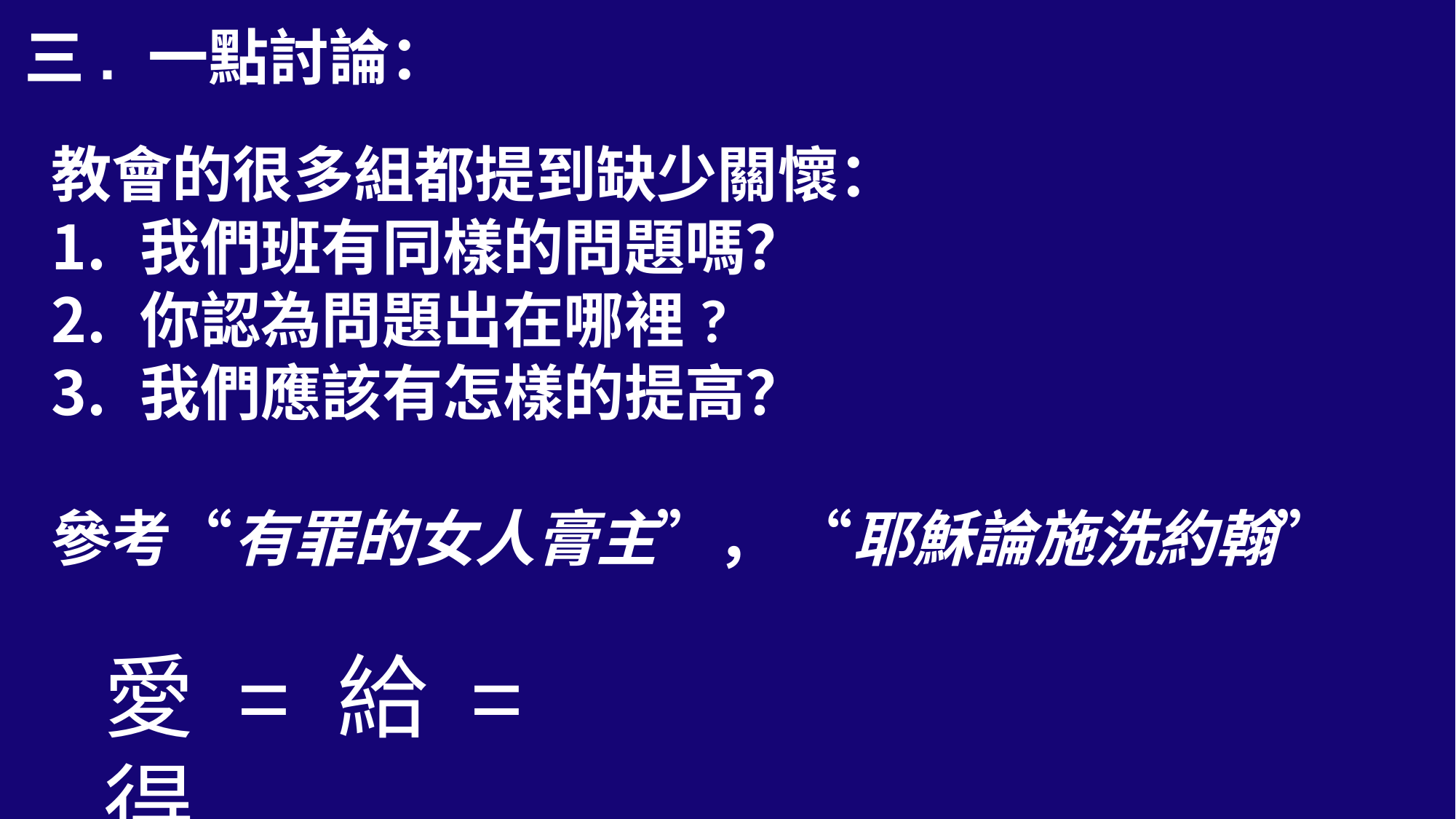

三. 一點討論：
教會的很多組都提到缺少關懷：
我們班有同樣的問題嗎？
你認為問題出在哪裡?
我們應該有怎樣的提高？

參考“有罪的女人膏主”， “耶穌論施洗約翰”
愛 = 給 = 得